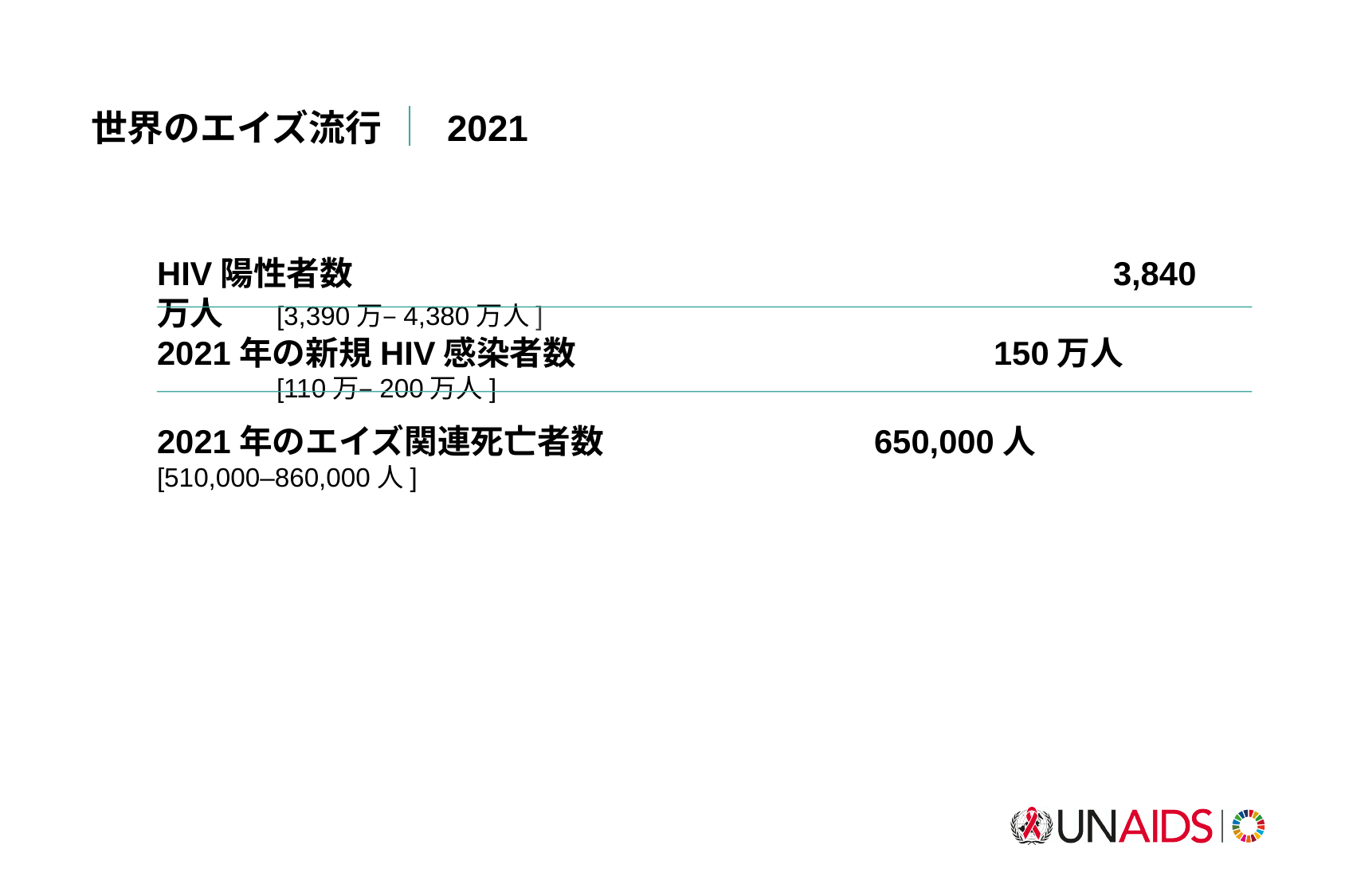

世界のエイズ流行 ｜ 2021
HIV陽性者数							3,840万人 	[3,390万–4,380万人]

2021年の新規HIV感染者数				150万人	[110万–200万人]

2021年のエイズ関連死亡者数			650,000人 	[510,000–860,000人]